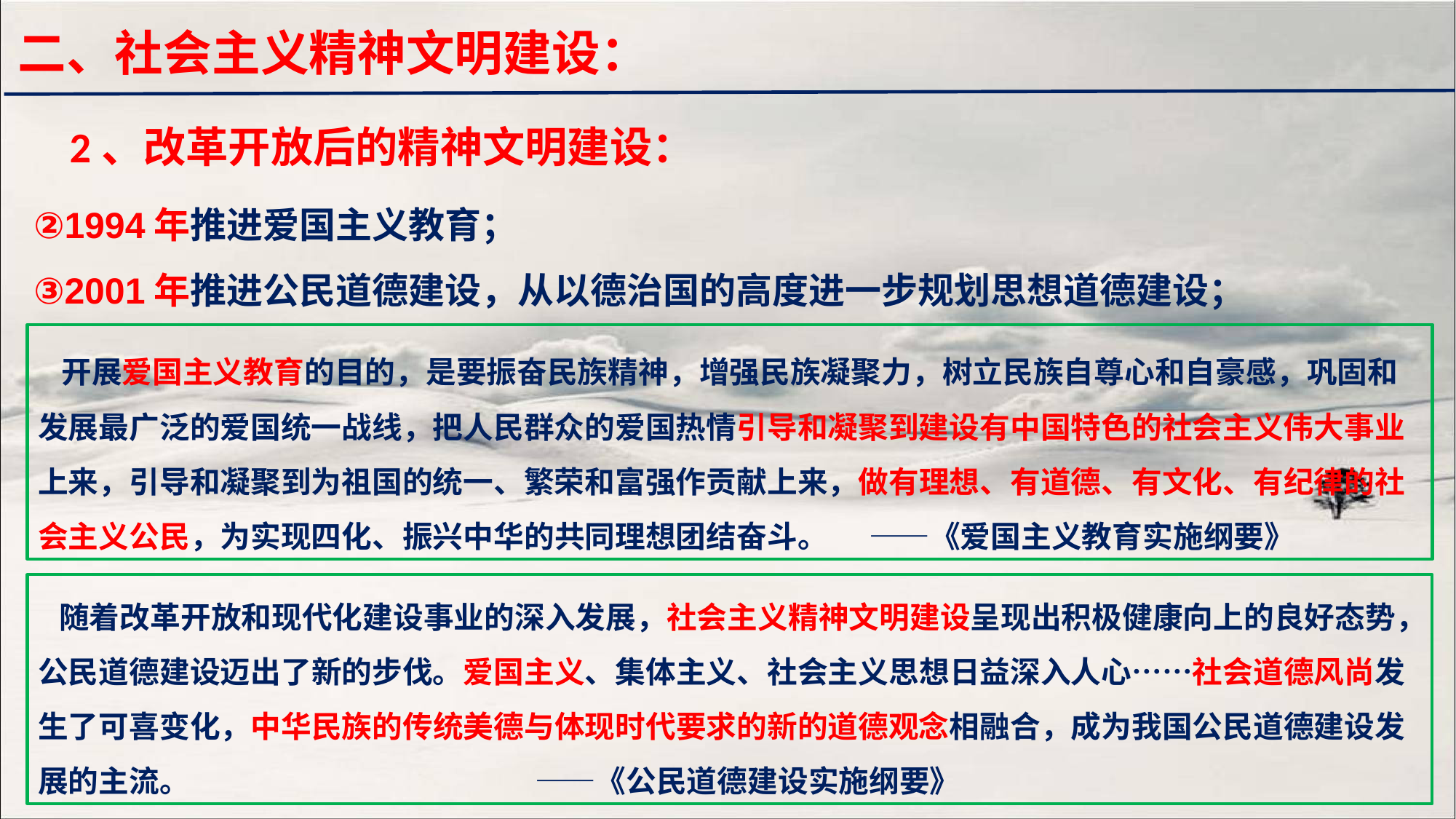

二、社会主义精神文明建设：
2、改革开放后的精神文明建设：
②1994年推进爱国主义教育；
③2001年推进公民道德建设，从以德治国的高度进一步规划思想道德建设；
  开展爱国主义教育的目的，是要振奋民族精神，增强民族凝聚力，树立民族自尊心和自豪感，巩固和发展最广泛的爱国统一战线，把人民群众的爱国热情引导和凝聚到建设有中国特色的社会主义伟大事业上来，引导和凝聚到为祖国的统一、繁荣和富强作贡献上来，做有理想、有道德、有文化、有纪律的社会主义公民，为实现四化、振兴中华的共同理想团结奋斗。      ——《爱国主义教育实施纲要》
  随着改革开放和现代化建设事业的深入发展，社会主义精神文明建设呈现出积极健康向上的良好态势，公民道德建设迈出了新的步伐。爱国主义、集体主义、社会主义思想日益深入人心……社会道德风尚发生了可喜变化，中华民族的传统美德与体现时代要求的新的道德观念相融合，成为我国公民道德建设发展的主流。                                                  ——《公民道德建设实施纲要》